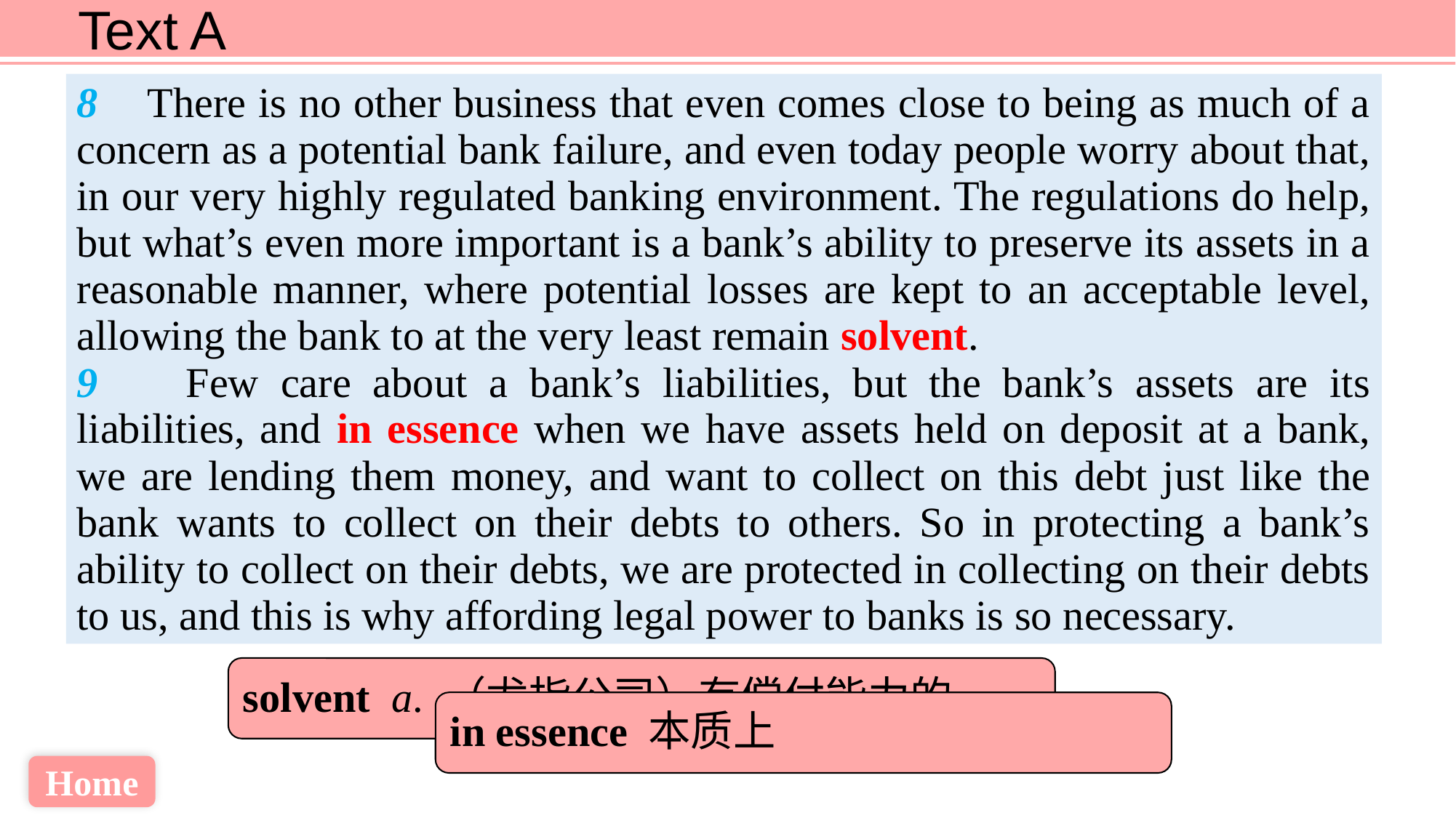

8    There is no other business that even comes close to being as much of a concern as a potential bank failure, and even today people worry about that, in our very highly regulated banking environment. The regulations do help, but what’s even more important is a bank’s ability to preserve its assets in a reasonable manner, where potential losses are kept to an acceptable level, allowing the bank to at the very least remain solvent.
9    Few care about a bank’s liabilities, but the bank’s assets are its liabilities, and in essence when we have assets held on deposit at a bank, we are lending them money, and want to collect on this debt just like the bank wants to collect on their debts to others. So in protecting a bank’s ability to collect on their debts, we are protected in collecting on their debts to us, and this is why affording legal power to banks is so necessary.

solvent  a. （尤指公司）有偿付能力的
in essence 本质上